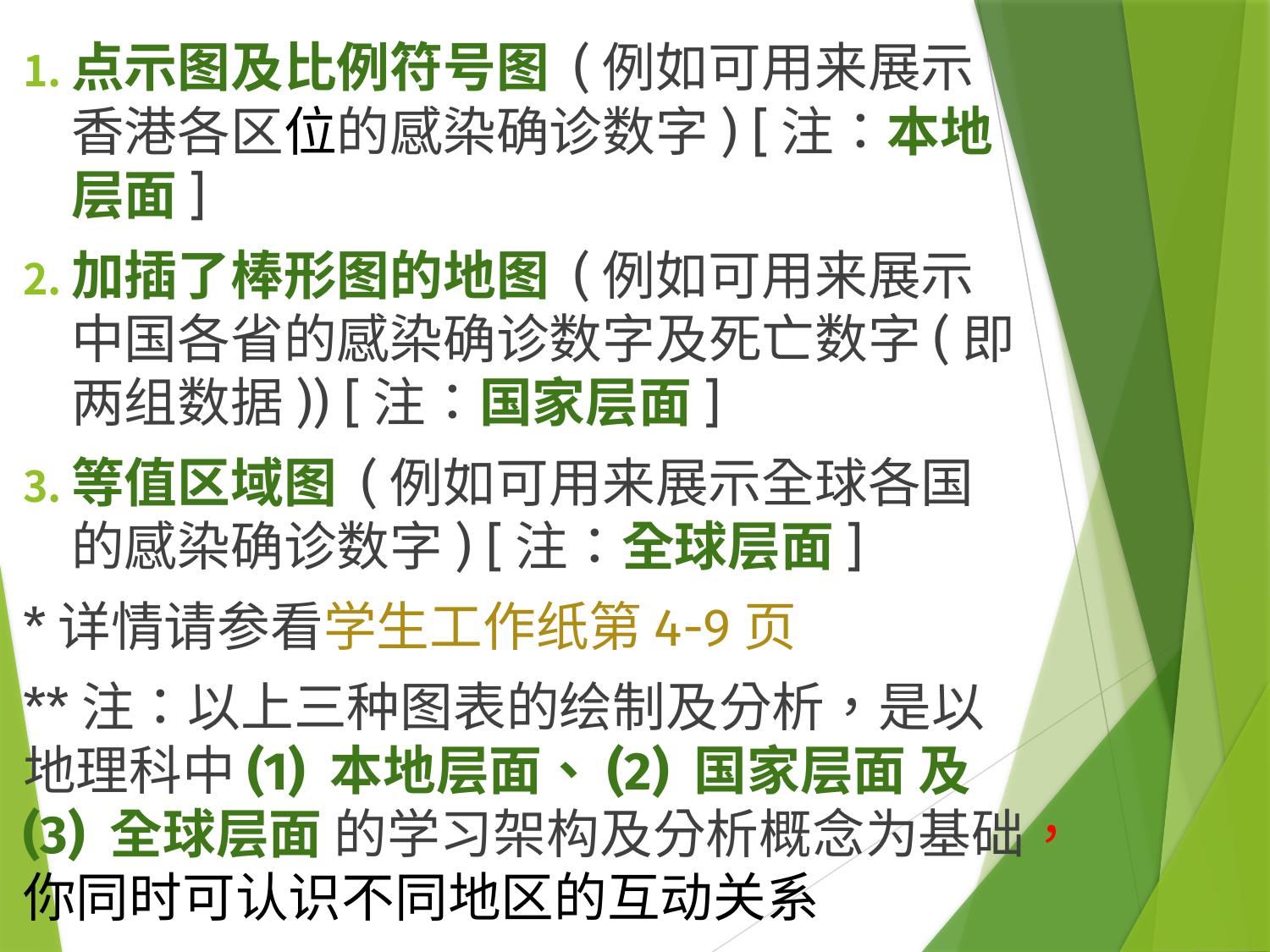

点示图及比例符号图 (例如可用来展示香港各区位的感染确诊数字) [注：本地层面]
加插了棒形图的地图 (例如可用来展示中国各省的感染确诊数字及死亡数字(即两组数据)) [注：国家层面]
等值区域图 (例如可用来展示全球各国的感染确诊数字) [注：全球层面]
*详情请参看学生工作纸第4-9页
**注：以上三种图表的绘制及分析，是以地理科中(1) 本地层面、(2) 国家层面 及 (3) 全球层面 的学习架构及分析概念为基础，你同时可认识不同地区的互动关系